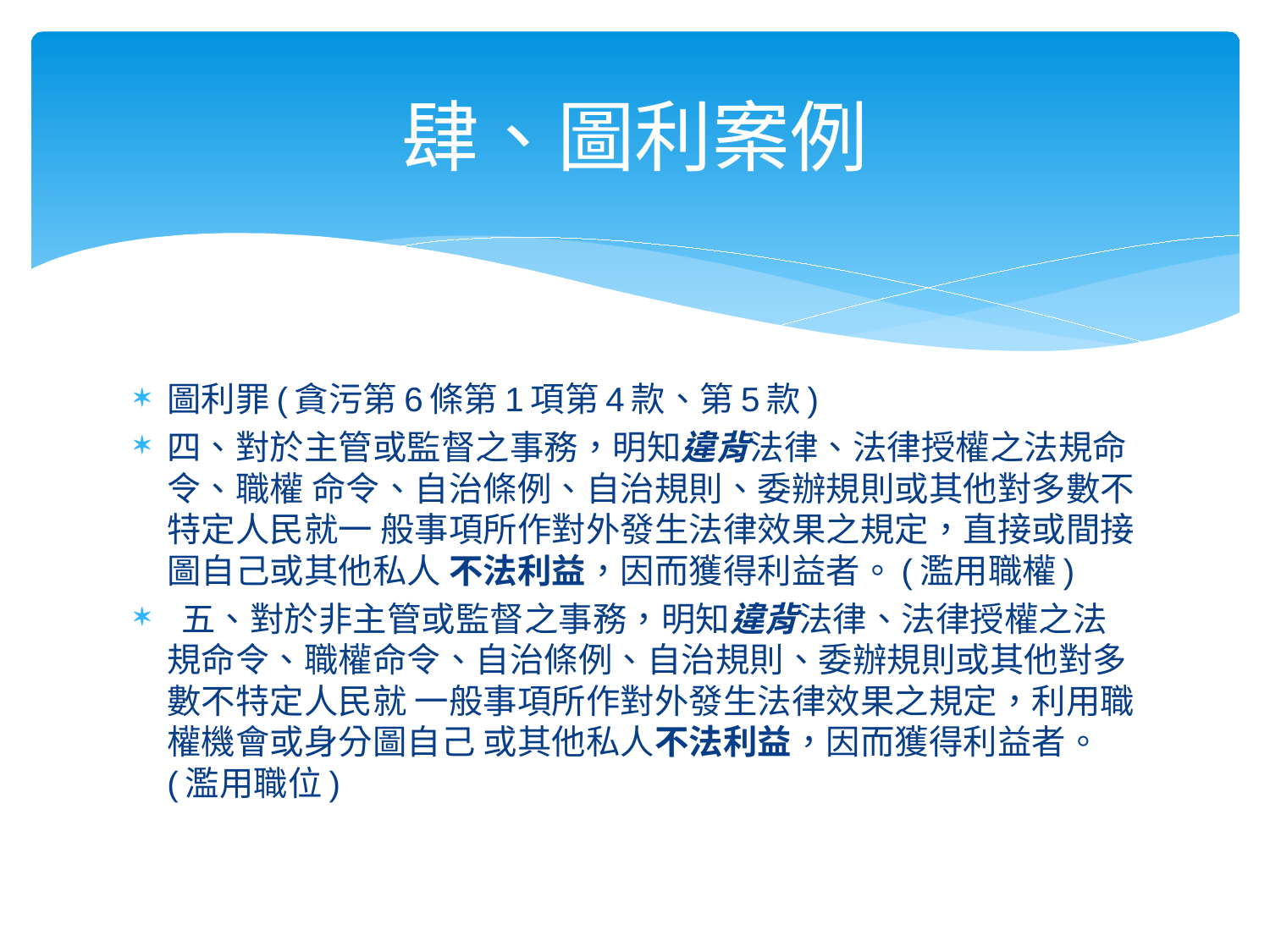

# 肆、圖利案例
圖利罪(貪污第6條第1項第4款、第5款)
四、對於主管或監督之事務，明知違背法律、法律授權之法規命令、職權 命令、自治條例、自治規則、委辦規則或其他對多數不特定人民就一 般事項所作對外發生法律效果之規定，直接或間接圖自己或其他私人 不法利益，因而獲得利益者。(濫用職權)
 五、對於非主管或監督之事務，明知違背法律、法律授權之法規命令、職權命令、自治條例、自治規則、委辦規則或其他對多數不特定人民就 一般事項所作對外發生法律效果之規定，利用職權機會或身分圖自己 或其他私人不法利益，因而獲得利益者。(濫用職位)